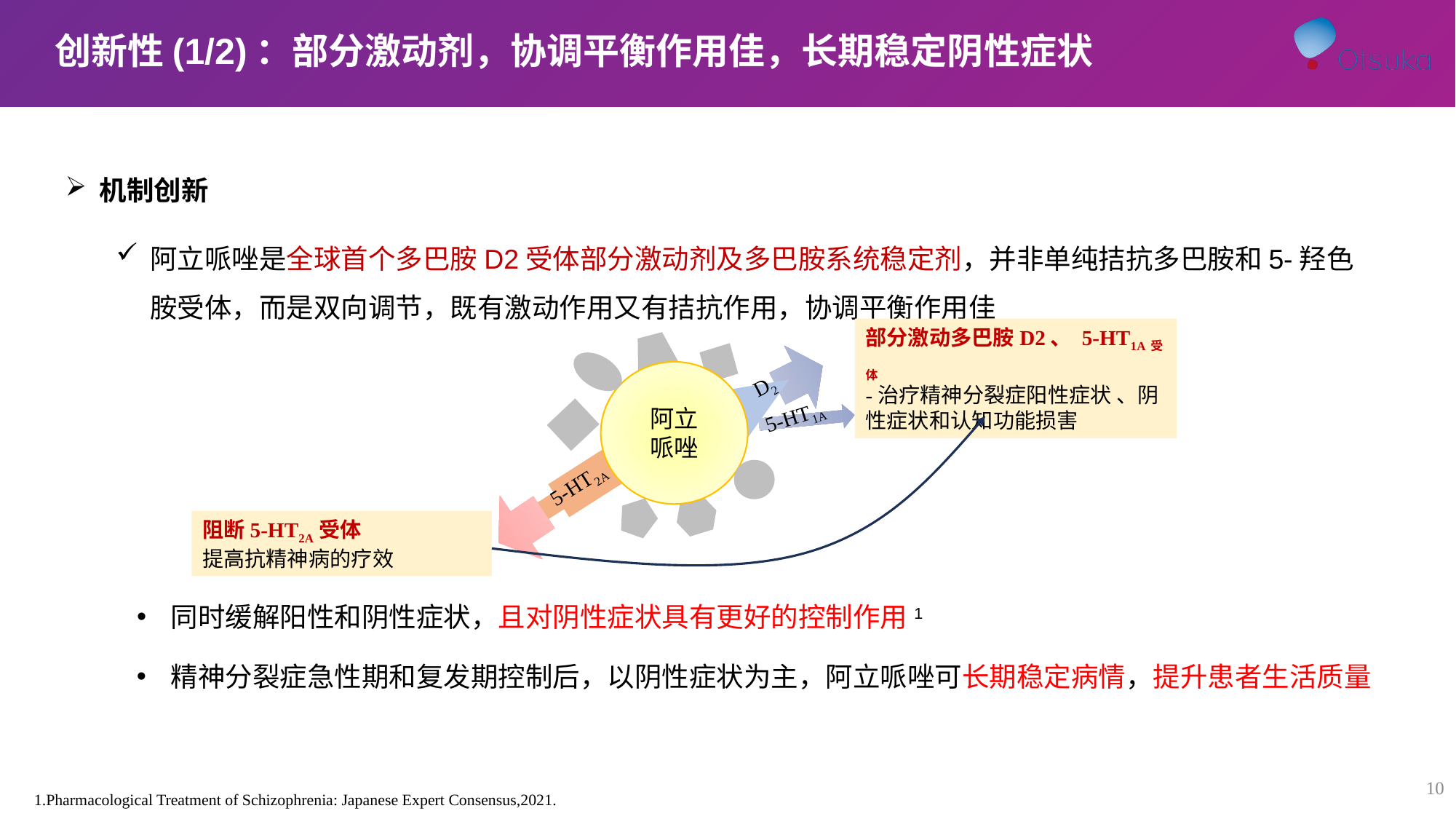

创新性(1/2)：部分激动剂，协调平衡作用佳，长期稳定阴性症状
机制创新
阿立哌唑是全球首个多巴胺D2受体部分激动剂及多巴胺系统稳定剂，并非单纯拮抗多巴胺和5-羟色胺受体，而是双向调节，既有激动作用又有拮抗作用，协调平衡作用佳
部分激动多巴胺D2、 5-HT1A受体
-治疗精神分裂症阳性症状 、阴性症状和认知功能损害

D2

阿立
哌唑

5-HT2A

阻断5-HT2A受体
提高抗精神病的疗效
 5-HT1A
同时缓解阳性和阴性症状，且对阴性症状具有更好的控制作用1
精神分裂症急性期和复发期控制后，以阴性症状为主，阿立哌唑可长期稳定病情，提升患者生活质量
10
1.Pharmacological Treatment of Schizophrenia: Japanese Expert Consensus,2021.